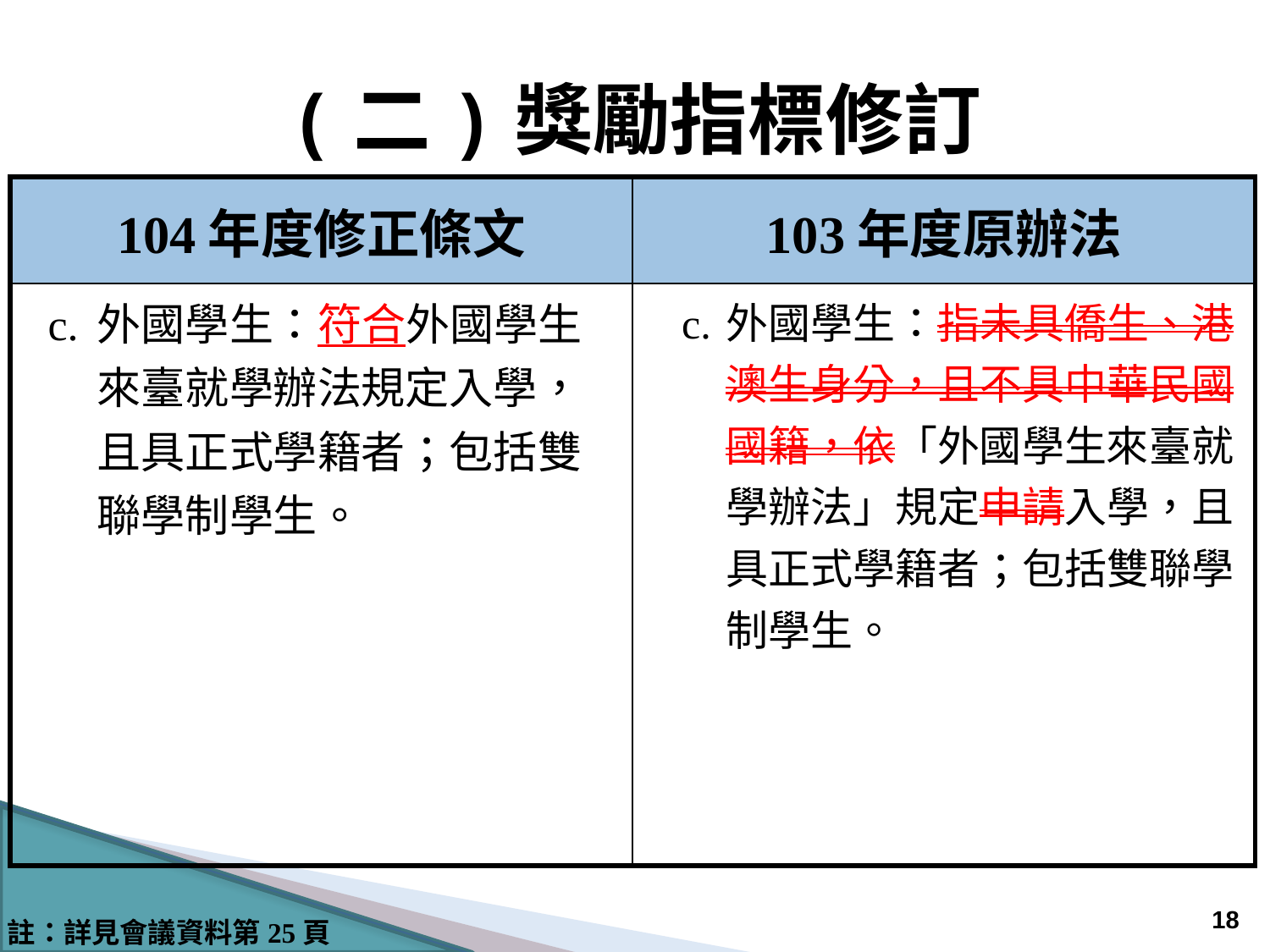

(二)獎勵指標修訂
| 104年度修正條文 | 103年度原辦法 |
| --- | --- |
| c. 外國學生：符合外國學生來臺就學辦法規定入學，且具正式學籍者；包括雙聯學制學生。 | c. 外國學生：指未具僑生、港澳生身分，且不具中華民國國籍，依「外國學生來臺就學辦法」規定申請入學，且具正式學籍者；包括雙聯學制學生。 |
18
註：詳見會議資料第25頁